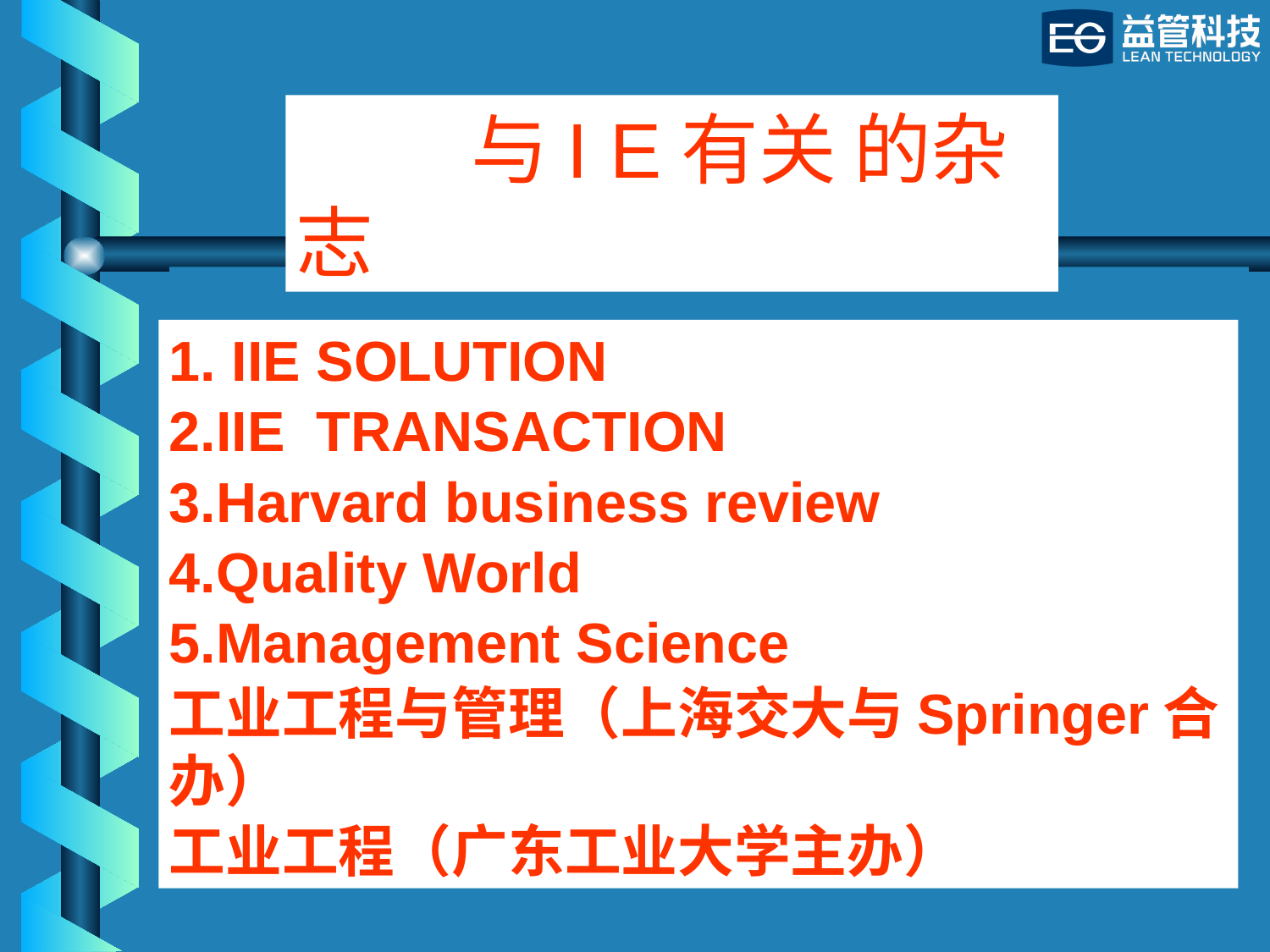

与I E有关 的杂志
#
1. IIE SOLUTION
2.IIE  TRANSACTION
3.Harvard business review
4.Quality World
5.Management Science
工业工程与管理（上海交大与Springer合办）
工业工程（广东工业大学主办）